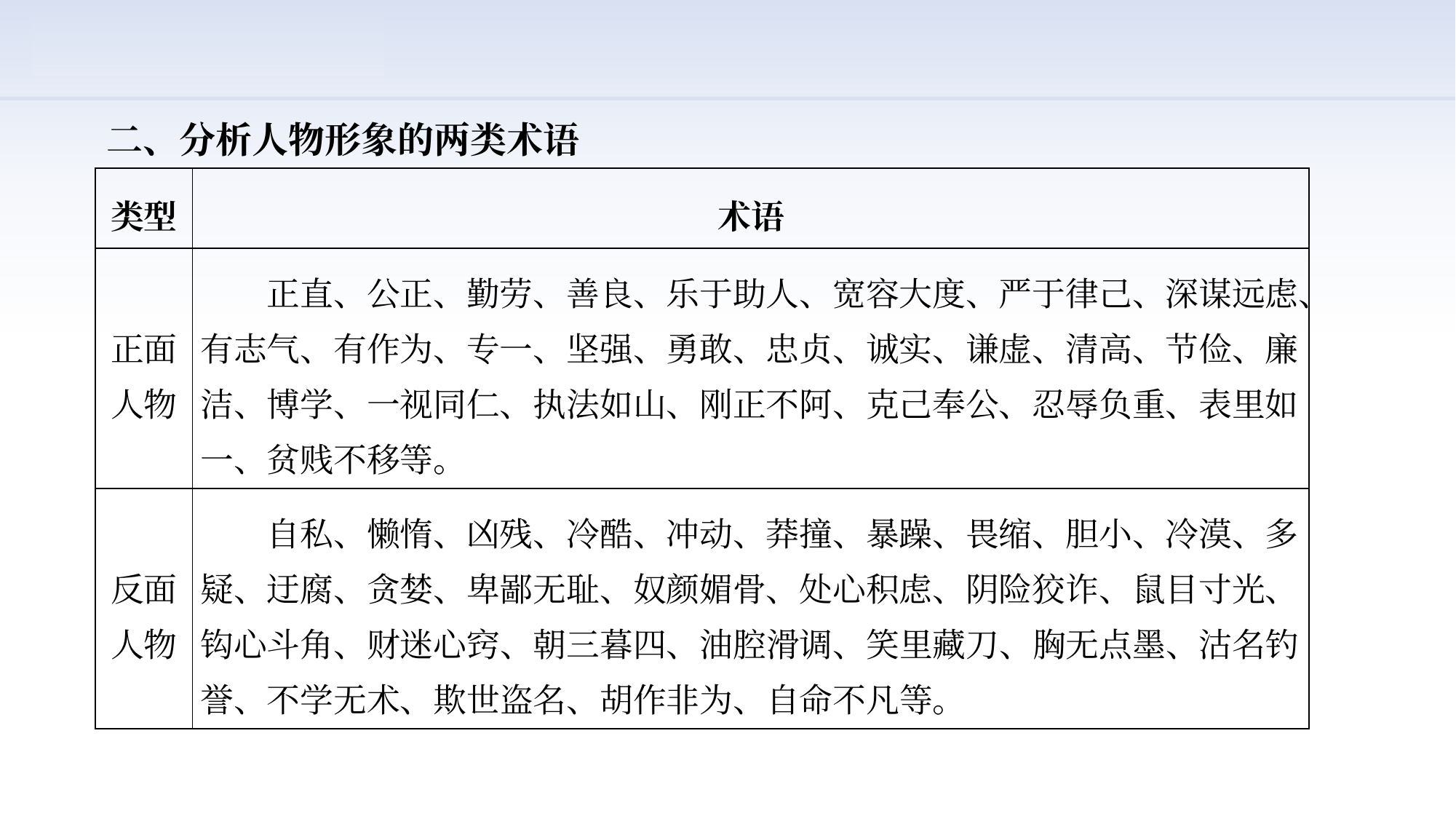

二、分析人物形象的两类术语
| 类型 | 术语 |
| --- | --- |
| 正面人物 | 正直、公正、勤劳、善良、乐于助人、宽容大度、严于律己、深谋远虑、有志气、有作为、专一、坚强、勇敢、忠贞、诚实、谦虚、清高、节俭、廉洁、博学、一视同仁、执法如山、刚正不阿、克己奉公、忍辱负重、表里如一、贫贱不移等。 |
| 反面人物 | 自私、懒惰、凶残、冷酷、冲动、莽撞、暴躁、畏缩、胆小、冷漠、多疑、迂腐、贪婪、卑鄙无耻、奴颜媚骨、处心积虑、阴险狡诈、鼠目寸光、钩心斗角、财迷心窍、朝三暮四、油腔滑调、笑里藏刀、胸无点墨、沽名钓誉、不学无术、欺世盗名、胡作非为、自命不凡等。 |